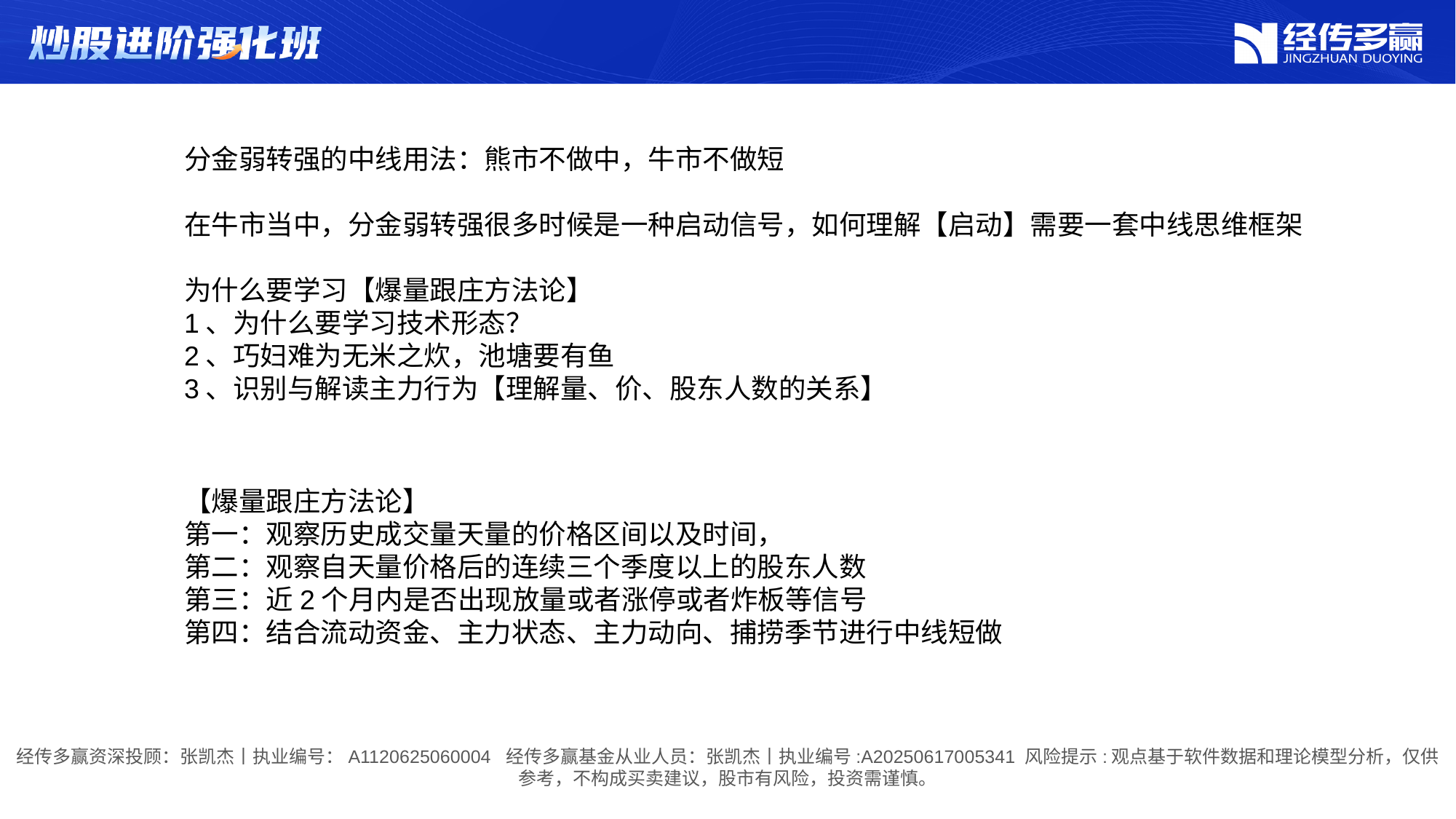

分金弱转强的中线用法：熊市不做中，牛市不做短

在牛市当中，分金弱转强很多时候是一种启动信号，如何理解【启动】需要一套中线思维框架

为什么要学习【爆量跟庄方法论】
1、为什么要学习技术形态？
2、巧妇难为无米之炊，池塘要有鱼
3、识别与解读主力行为【理解量、价、股东人数的关系】

【爆量跟庄方法论】
第一：观察历史成交量天量的价格区间以及时间，
第二：观察自天量价格后的连续三个季度以上的股东人数
第三：近2个月内是否出现放量或者涨停或者炸板等信号
第四：结合流动资金、主力状态、主力动向、捕捞季节进行中线短做